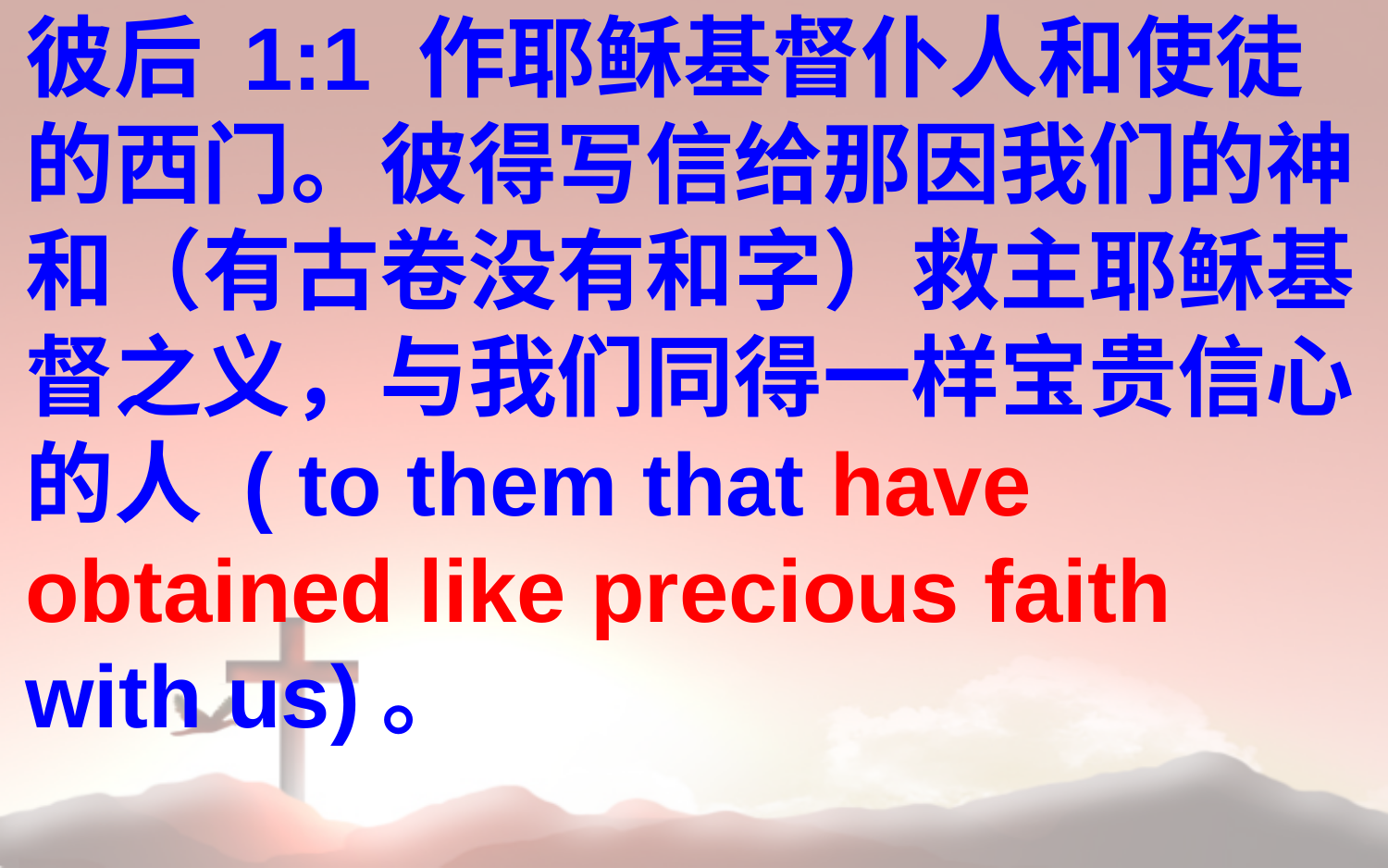

彼后 1:1 作耶稣基督仆人和使徒的西门。彼得写信给那因我们的神和（有古卷没有和字）救主耶稣基督之义，与我们同得一样宝贵信心的人 ( to them that have obtained like precious faith with us)。